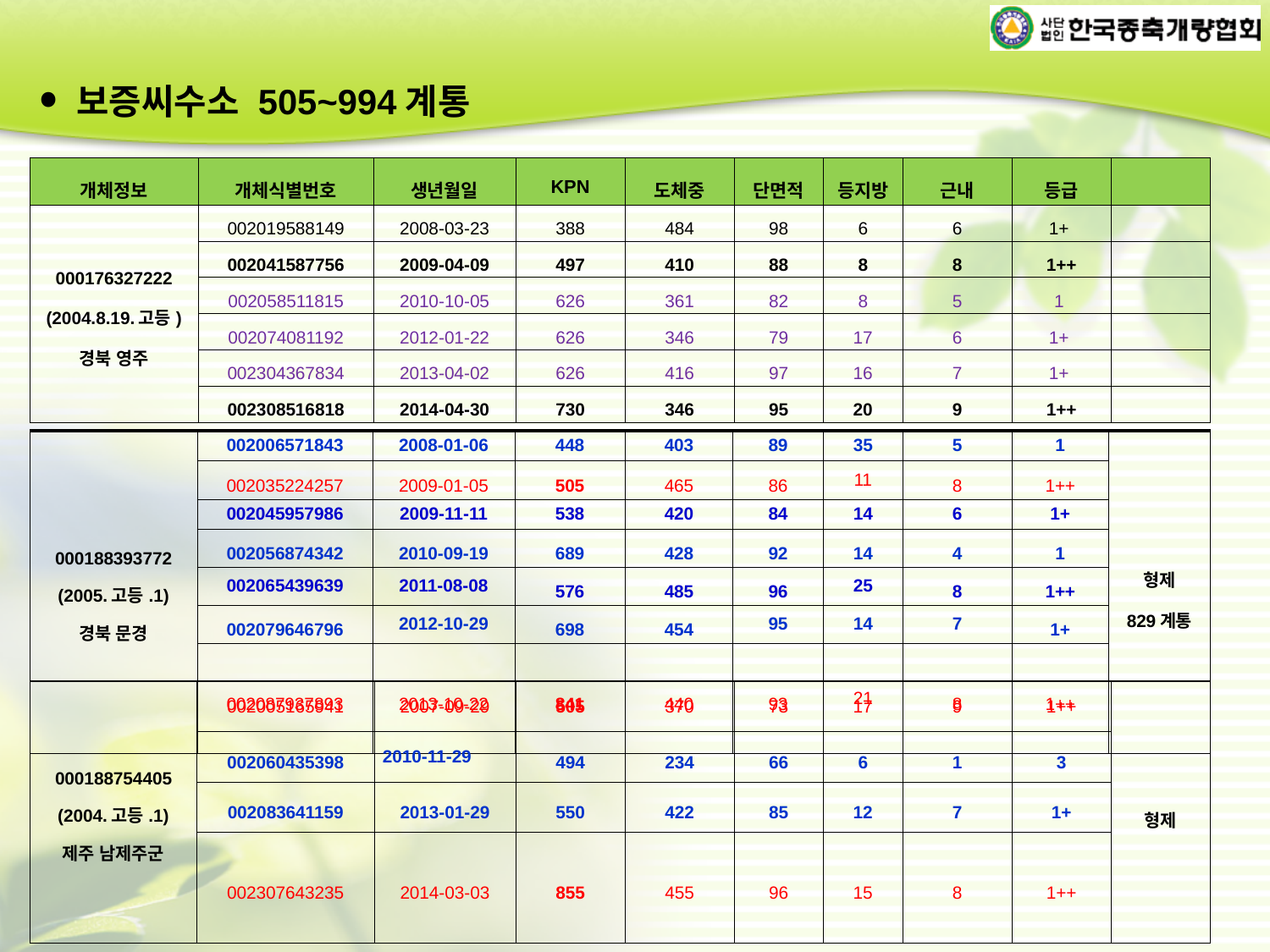

• 보증씨수소 505~994계통
| 개체정보 | 개체식별번호 | 생년월일 | KPN | 도체중 | 단면적 | 등지방 | 근내 | 등급 |  |
| --- | --- | --- | --- | --- | --- | --- | --- | --- | --- |
| 000176327222 (2004.8.19.고등) 경북 영주 | 002019588149 | 2008-03-23 | 388 | 484 | 98 | 6 | 6 | 1+ |  |
|  | 002041587756 | 2009-04-09 | 497 | 410 | 88 | 8 | 8 | 1++ |  |
|  | 002058511815 | 2010-10-05 | 626 | 361 | 82 | 8 | 5 | 1 |  |
|  | 002074081192 | 2012-01-22 | 626 | 346 | 79 | 17 | 6 | 1+ |  |
|  | 002304367834 | 2013-04-02 | 626 | 416 | 97 | 16 | 7 | 1+ |  |
|  | 002308516818 | 2014-04-30 | 730 | 346 | 95 | 20 | 9 | 1++ |  |
| 000188393772 (2005.고등.1) 경북 문경 | 002006571843 | 2008-01-06 | 448 | 403 | 89 | 35 | 5 | 1 | 형제 829계통 |
| --- | --- | --- | --- | --- | --- | --- | --- | --- | --- |
|  | 002035224257 | 2009-01-05 | 505 | 465 | 86 | 11 | 8 | 1++ |  |
|  | 002045957986 | 2009-11-11 | 538 | 420 | 84 | 14 | 6 | 1+ |  |
|  | 002056874342 | 2010-09-19 | 689 | 428 | 92 | 14 | 4 | 1 |  |
|  | 002065439639 | 2011-08-08 | 576 | 485 | 96 | 25 | 8 | 1++ |  |
|  | 002079646796 | 2012-10-29 | 698 | 454 | 95 | 14 | 7 | 1+ |  |
|  | 002087937893 | 2013-10-22 | 841 | 440 | 93 | 21 | 8 | 1++ |  |
| 000188754405 (2004.고등.1) 제주 남제주군 | 002005165941 | 2007-09-29 | 505 | 370 | 73 | 17 | 9 | 1++ | 형제 |
| --- | --- | --- | --- | --- | --- | --- | --- | --- | --- |
|  | 002060435398 | 2010-11-29 | 494 | 234 | 66 | 6 | 1 | 3 |  |
|  | 002083641159 | 2013-01-29 | 550 | 422 | 85 | 12 | 7 | 1+ |  |
|  | 002307643235 | 2014-03-03 | 855 | 455 | 96 | 15 | 8 | 1++ |  |